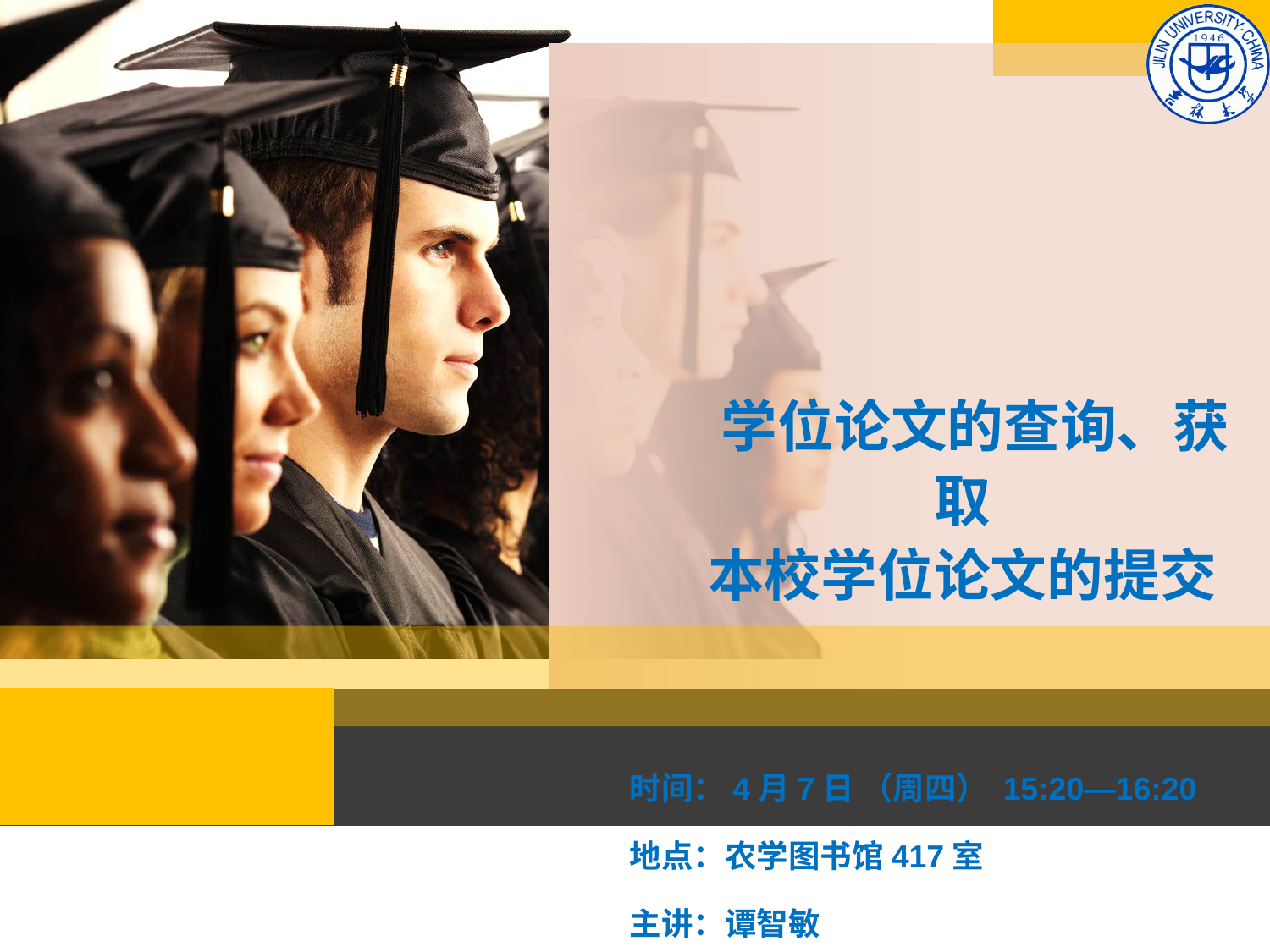

# 学位论文的查询、获取 本校学位论文的提交
时间：4月7日 （周四） 15:20—16:20
地点：农学图书馆417室
主讲：谭智敏